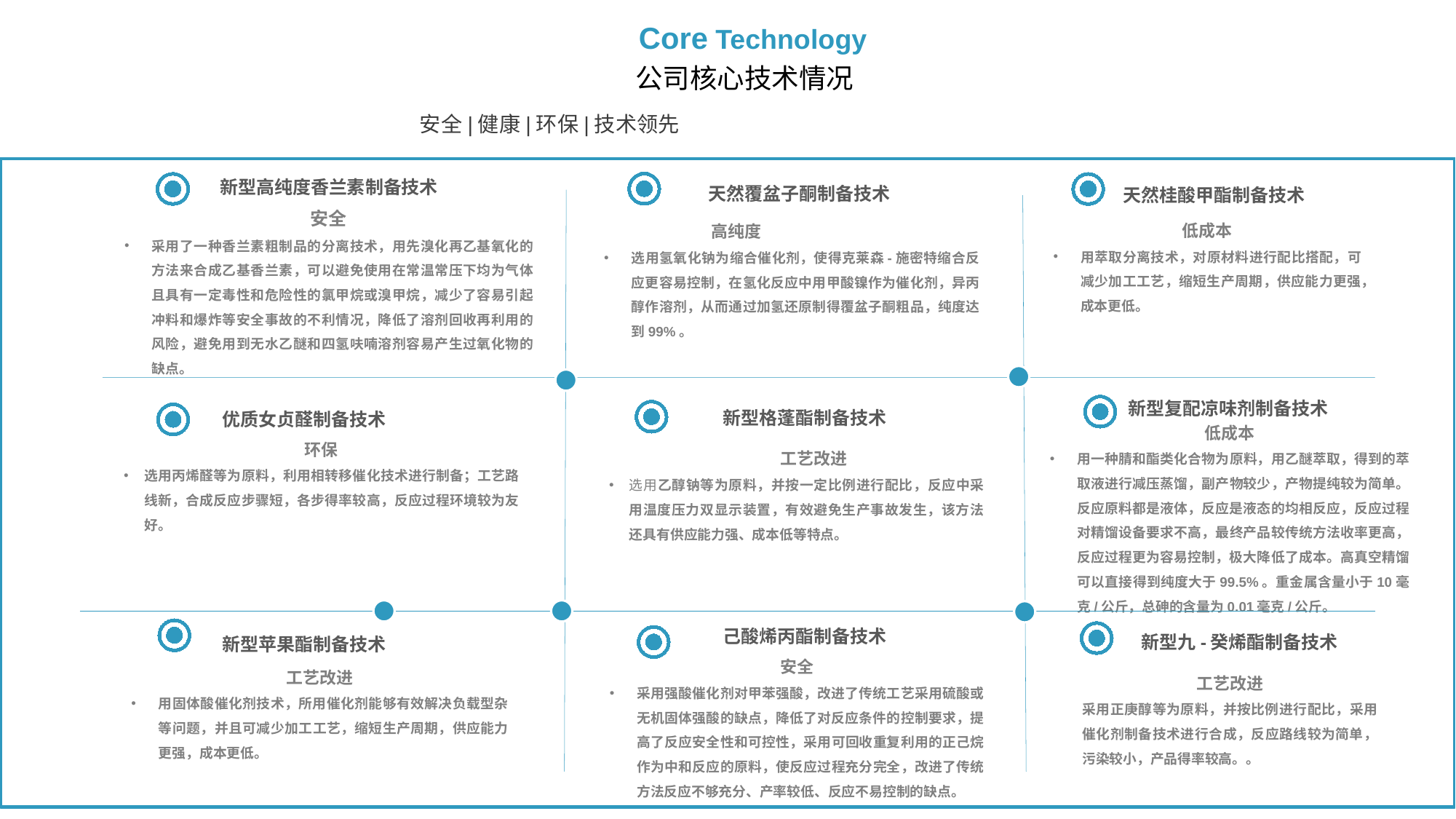

Core Technology
公司核心技术情况
安全|健康|环保|技术领先

新型高纯度香兰素制备技术
天然覆盆子酮制备技术
天然桂酸甲酯制备技术

安全
采用了一种香兰素粗制品的分离技术，用先溴化再乙基氧化的方法来合成乙基香兰素，可以避免使用在常温常压下均为气体且具有一定毒性和危险性的氯甲烷或溴甲烷，减少了容易引起冲料和爆炸等安全事故的不利情况，降低了溶剂回收再利用的风险，避免用到无水乙醚和四氢呋喃溶剂容易产生过氧化物的缺点。
低成本
用萃取分离技术，对原材料进行配比搭配，可减少加工工艺，缩短生产周期，供应能力更强，成本更低。
                           高纯度
选用氢氧化钠为缩合催化剂，使得克莱森-施密特缩合反应更容易控制，在氢化反应中用甲酸镍作为催化剂，异丙醇作溶剂，从而通过加氢还原制得覆盆子酮粗品，纯度达到99%。

新型复配凉味剂制备技术
新型格蓬酯制备技术
优质女贞醛制备技术

低成本
用一种腈和酯类化合物为原料，用乙醚萃取，得到的萃取液进行减压蒸馏，副产物较少，产物提纯较为简单。反应原料都是液体，反应是液态的均相反应，反应过程对精馏设备要求不高，最终产品较传统方法收率更高，反应过程更为容易控制，极大降低了成本。高真空精馏可以直接得到纯度大于99.5%。重金属含量小于10毫克/公斤，总砷的含量为0.01毫克/公斤。
环保
选用丙烯醛等为原料，利用相转移催化技术进行制备；工艺路线新，合成反应步骤短，各步得率较高，反应过程环境较为友好。
        工艺改进
选用乙醇钠等为原料，并按一定比例进行配比，反应中采用温度压力双显示装置，有效避免生产事故发生，该方法还具有供应能力强、成本低等特点。

己酸烯丙酯制备技术
新型九-癸烯酯制备技术
新型苹果酯制备技术

安全
采用强酸催化剂对甲苯强酸，改进了传统工艺采用硫酸或无机固体强酸的缺点，降低了对反应条件的控制要求，提高了反应安全性和可控性，采用可回收重复利用的正己烷作为中和反应的原料，使反应过程充分完全，改进了传统方法反应不够充分、产率较低、反应不易控制的缺点。
工艺改进
用固体酸催化剂技术，所用催化剂能够有效解决负载型杂等问题，并且可减少加工工艺，缩短生产周期，供应能力更强，成本更低。
工艺改进
采用正庚醇等为原料，并按比例进行配比，采用催化剂制备技术进行合成，反应路线较为简单，污染较小，产品得率较高。。